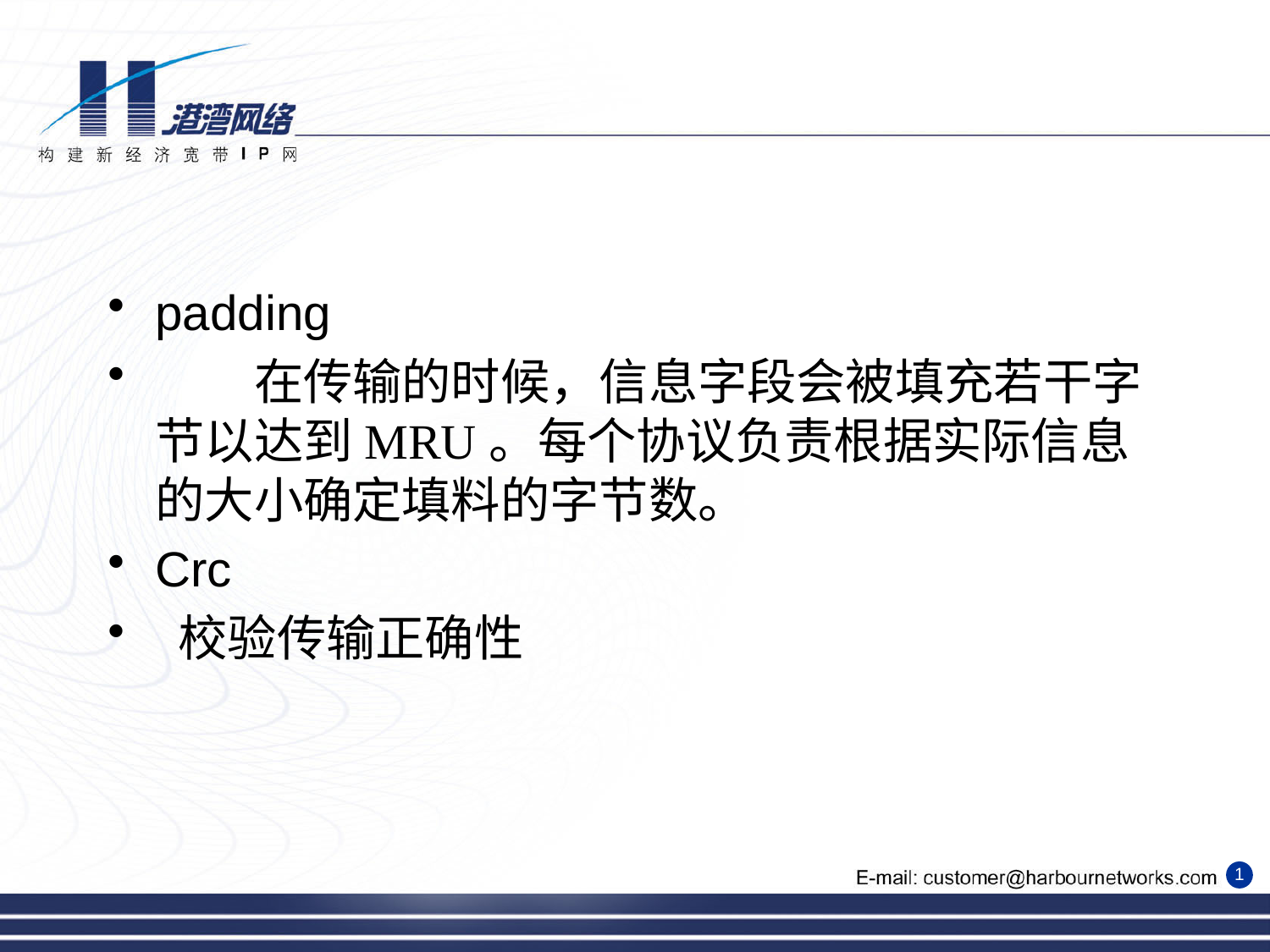

padding
　　在传输的时候，信息字段会被填充若干字节以达到MRU。每个协议负责根据实际信息的大小确定填料的字节数。
Crc
 校验传输正确性